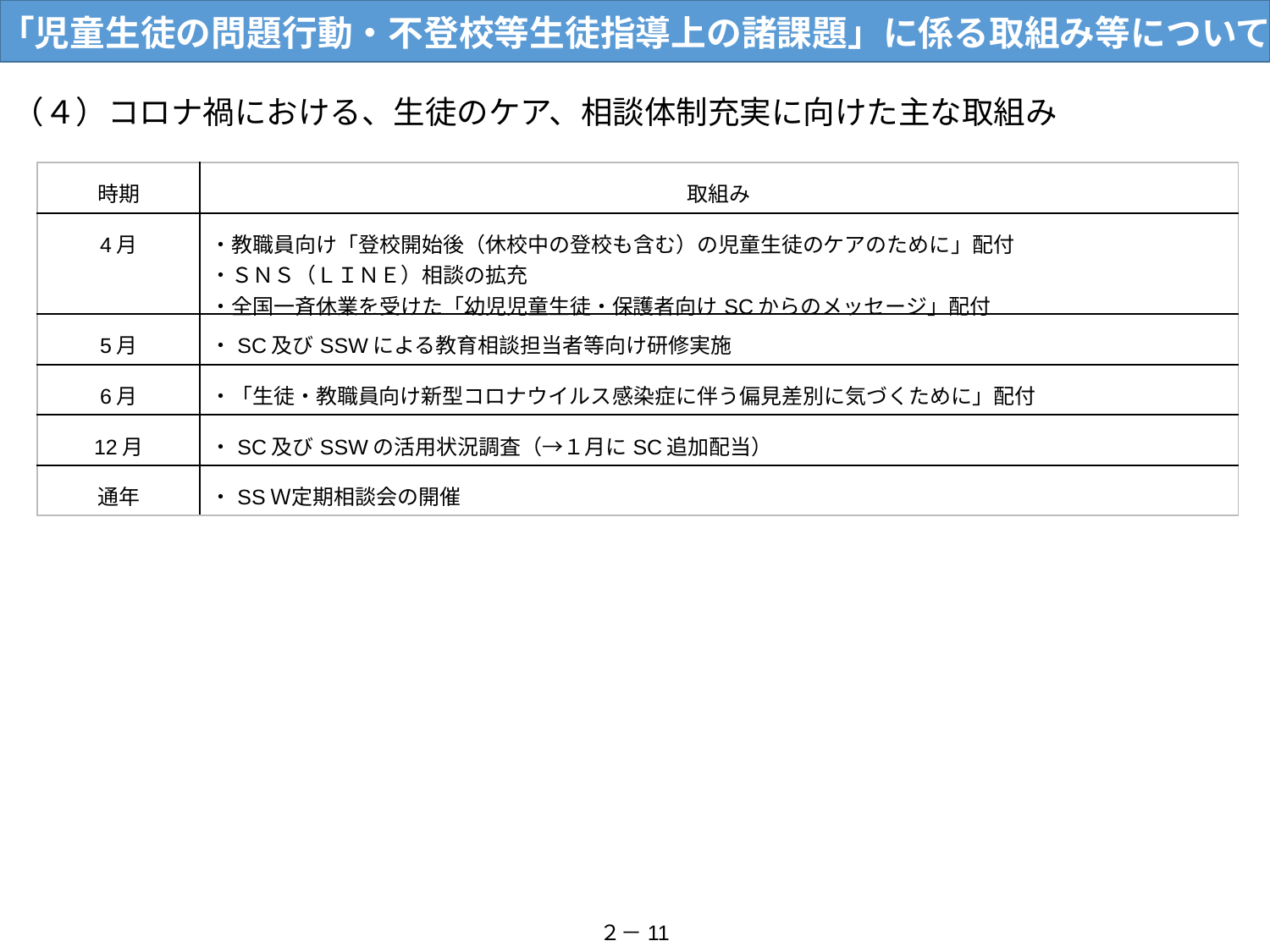

「児童生徒の問題行動・不登校等生徒指導上の諸課題」に係る取組み等について
（４）コロナ禍における、生徒のケア、相談体制充実に向けた主な取組み
| 時期 | 取組み |
| --- | --- |
| 4月 | ・教職員向け「登校開始後（休校中の登校も含む）の児童生徒のケアのために」配付 ・ＳＮＳ（ＬＩＮＥ）相談の拡充 ・全国一斉休業を受けた「幼児児童生徒・保護者向けSCからのメッセージ」配付 |
| 5月 | ・SC及びSSWによる教育相談担当者等向け研修実施 |
| 6月 | ・「生徒・教職員向け新型コロナウイルス感染症に伴う偏見差別に気づくために」配付 |
| 12月 | ・SC及びSSWの活用状況調査（→１月にSC追加配当） |
| 通年 | ・SSＷ定期相談会の開催 |
２－11